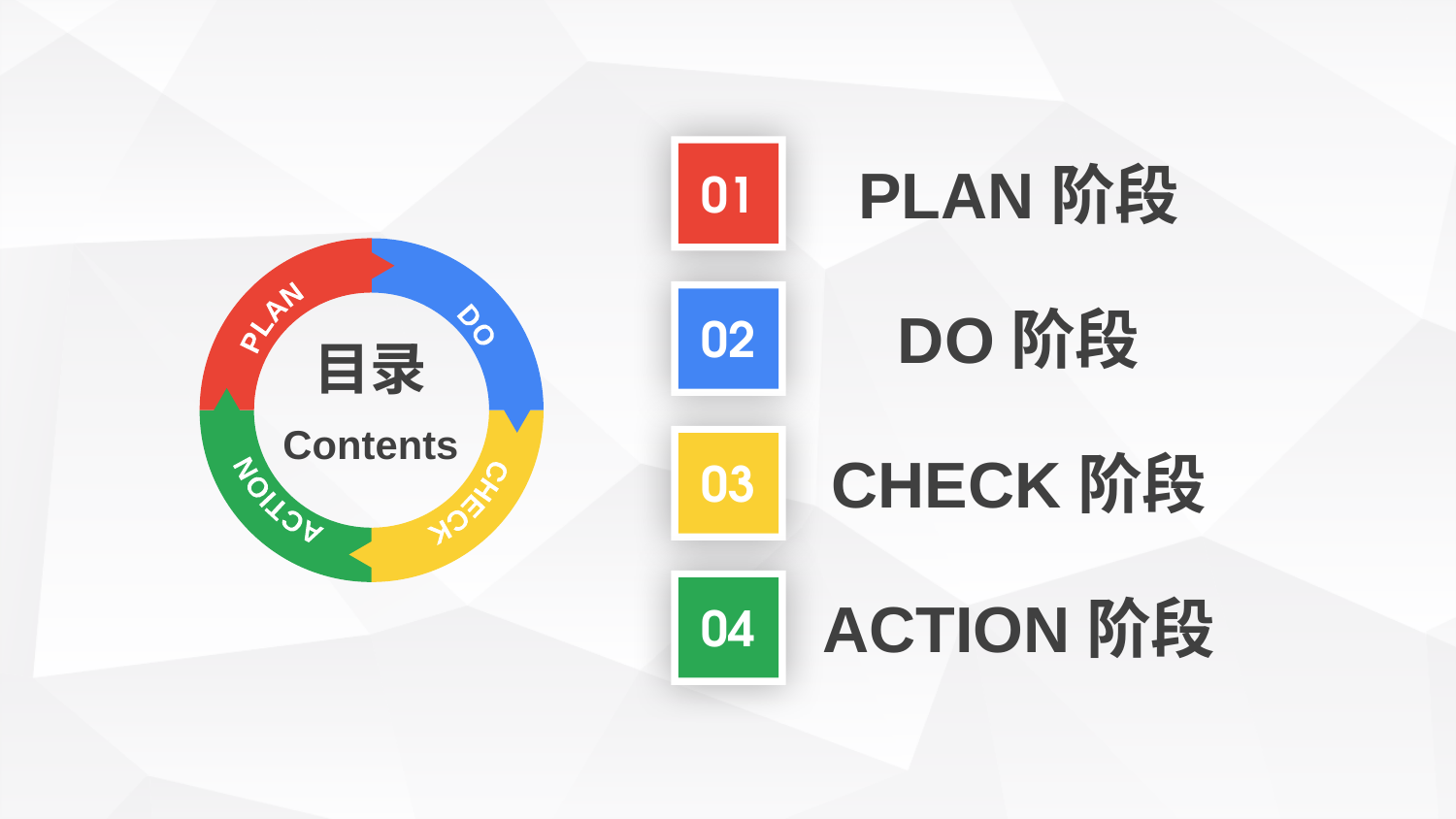

01
PLAN阶段

PLAN
DO
ACTION
CHECK

目录
Contents

02
DO阶段

03
CHECK阶段

04
ACTION阶段